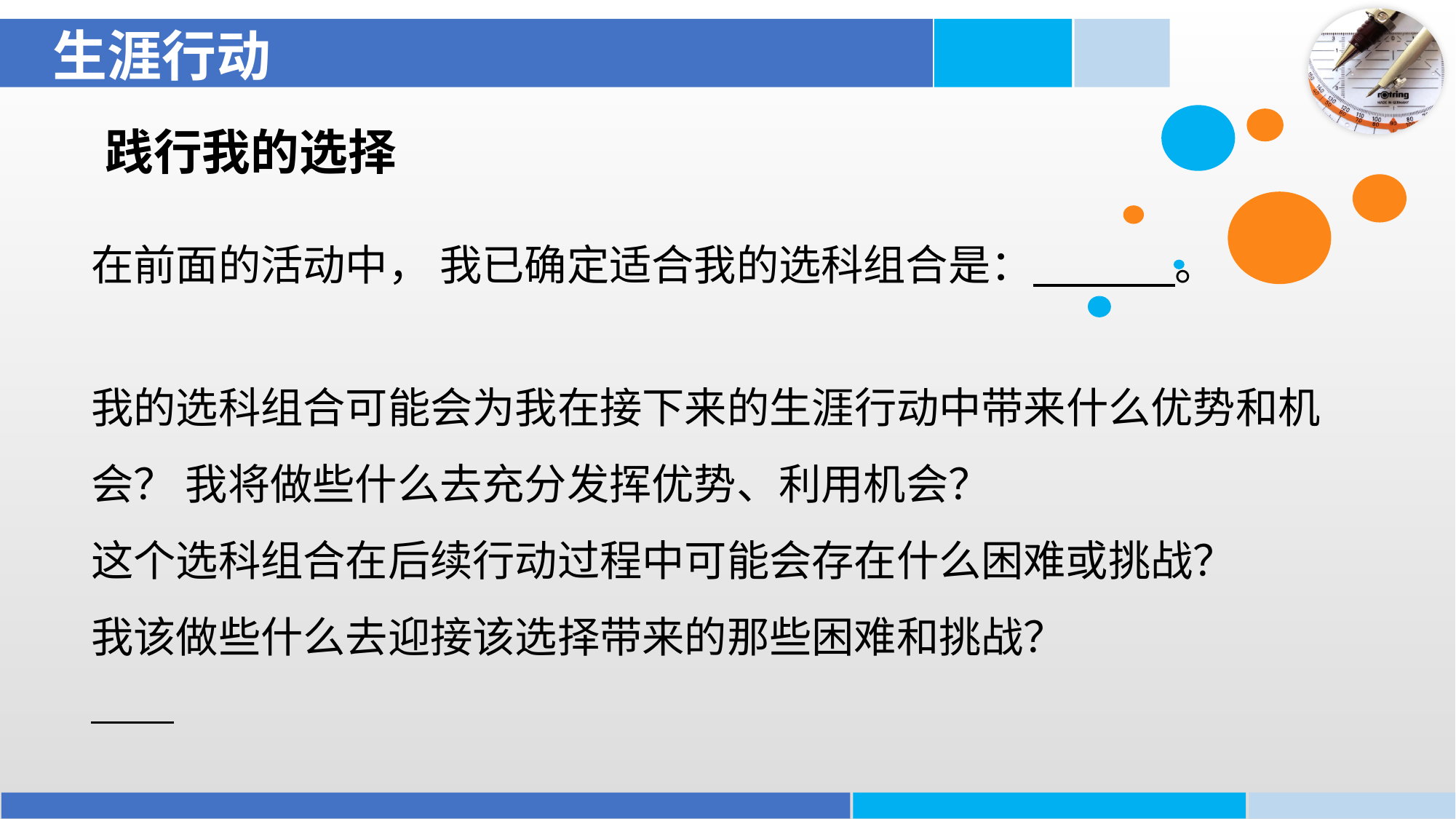

生涯行动
践行我的选择
在前面的活动中， 我已确定适合我的选科组合是：               。

我的选科组合可能会为我在接下来的生涯行动中带来什么优势和机会？ 我将做些什么去充分发挥优势、利用机会？
这个选科组合在后续行动过程中可能会存在什么困难或挑战？
我该做些什么去迎接该选择带来的那些困难和挑战？